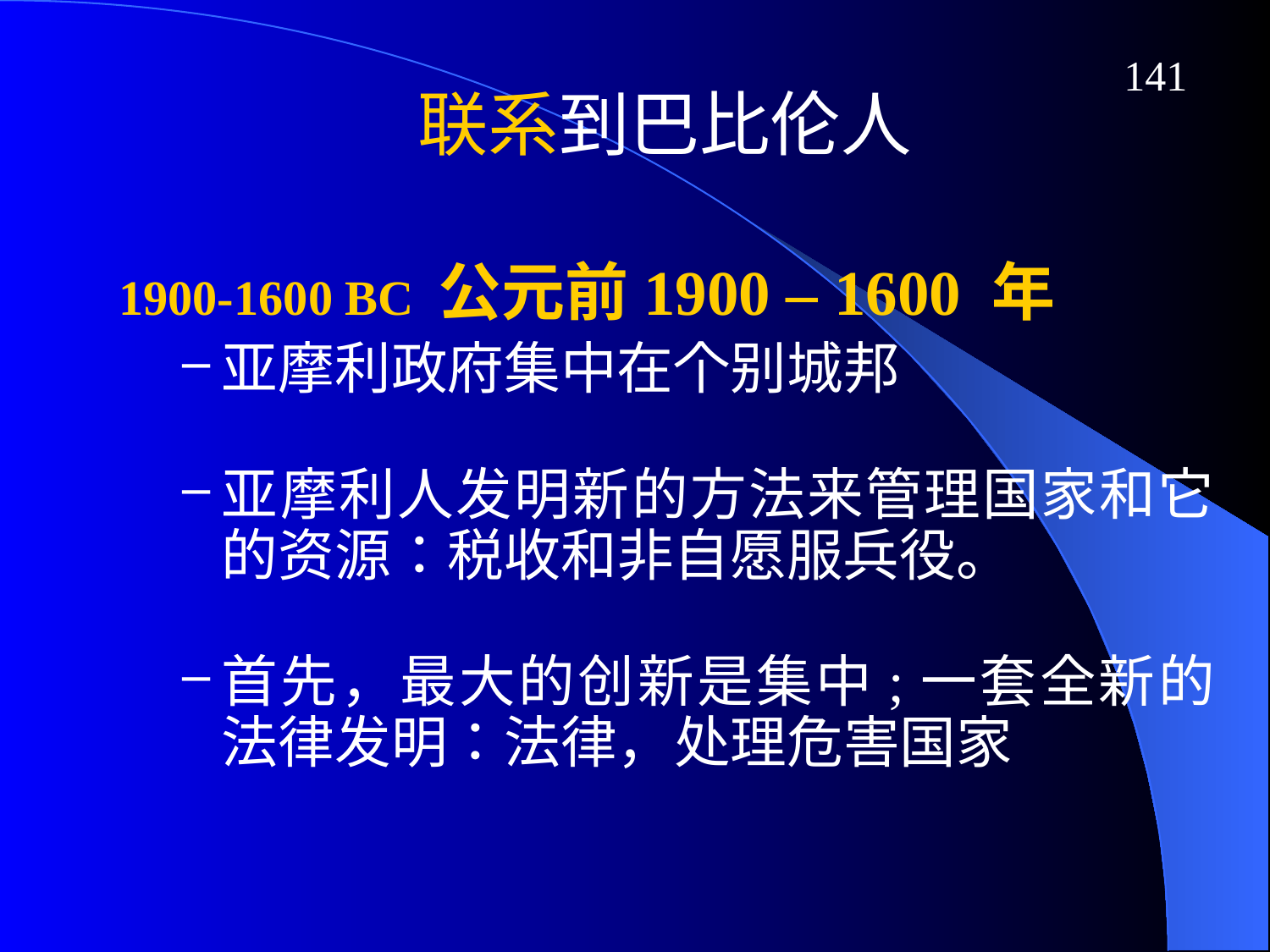

# 联系到巴比伦人
141
1900-1600 BC 公元前1900 – 1600 年
亚摩利政府集中在个别城邦

亚摩利人发明新的方法来管理国家和它的资源：税收和非自愿服兵役。

首先，最大的创新是集中;一套全新的法律发明：法律，处理危害国家